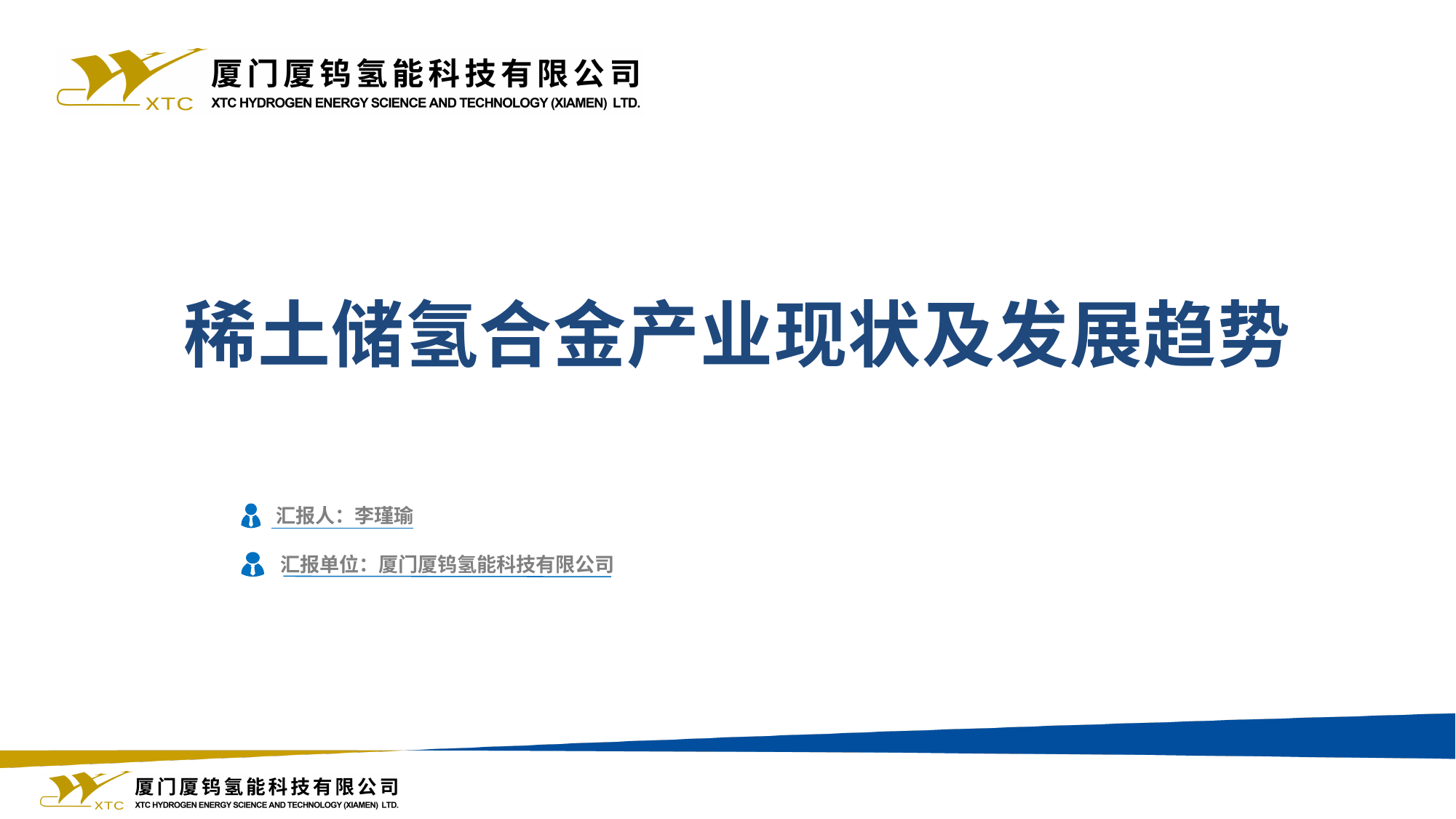

稀土储氢合金产业现状及发展趋势
汇报人：李瑾瑜

汇报单位：厦门厦钨氢能科技有限公司